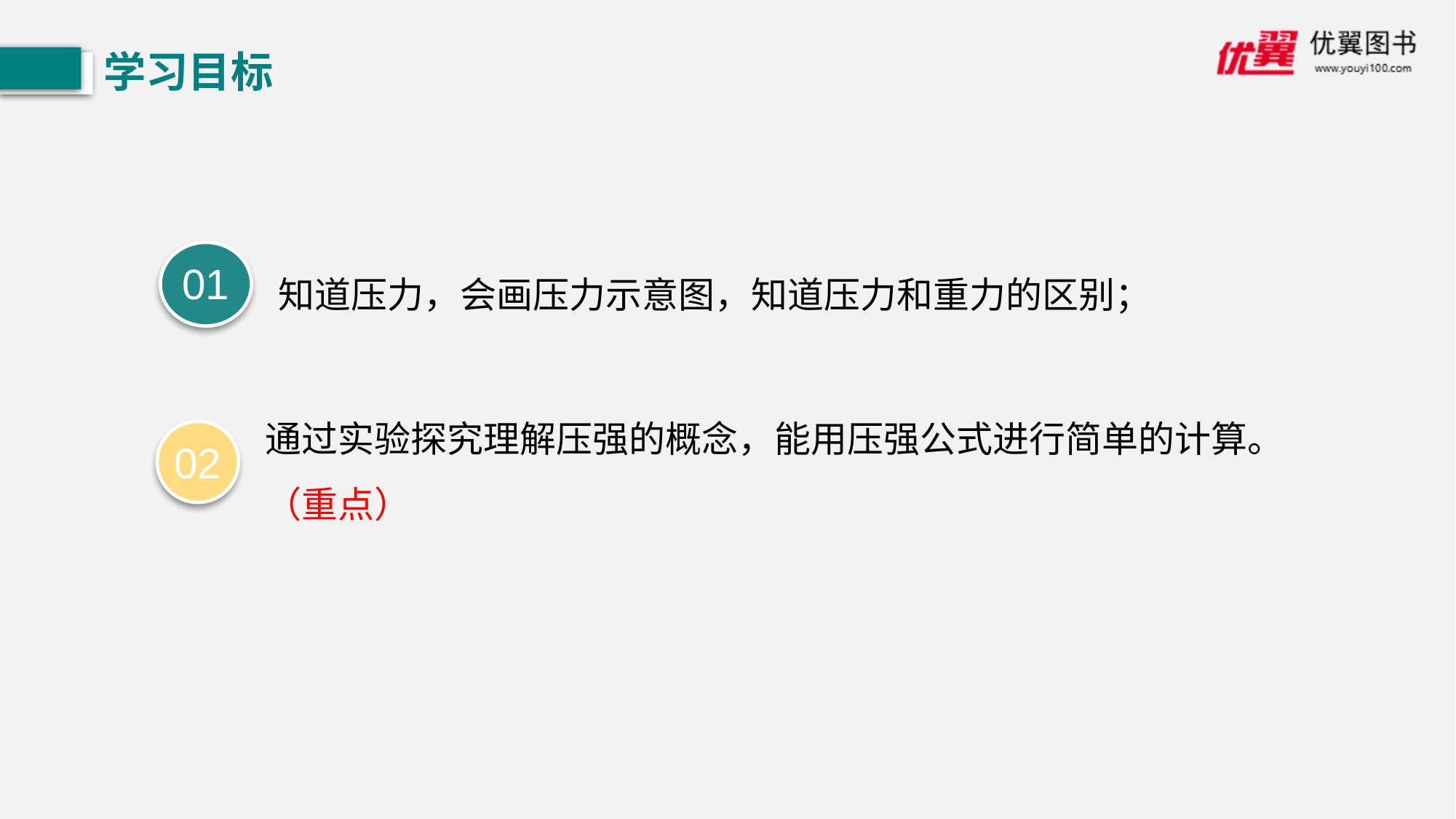

学习目标

01
知道压力，会画压力示意图，知道压力和重力的区别；

通过实验探究理解压强的概念，能用压强公式进行简单的计算。（重点）

02